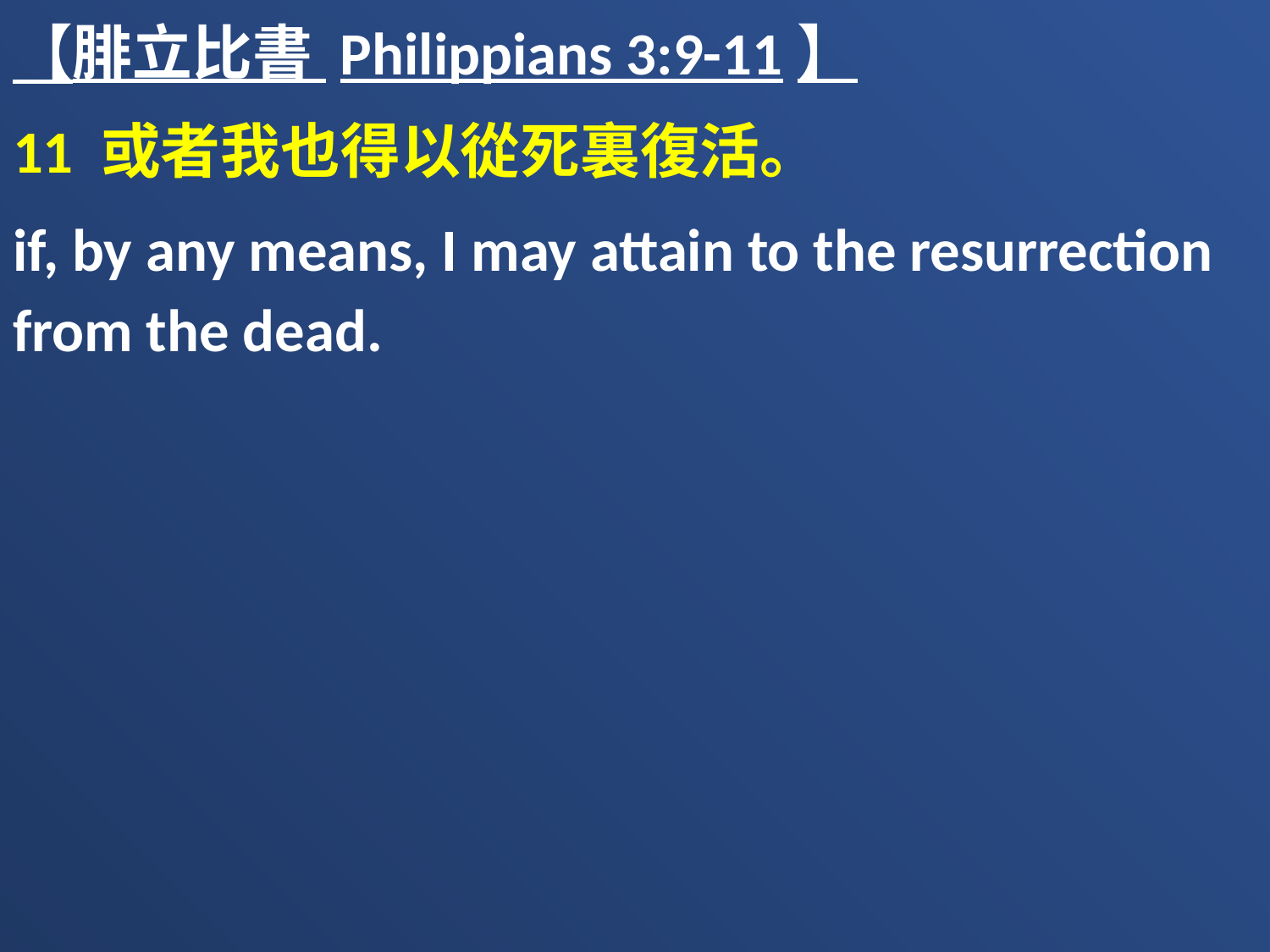

【腓立比書 Philippians 3:9-11】
11 或者我也得以從死裏復活。
if, by any means, I may attain to the resurrection from the dead.